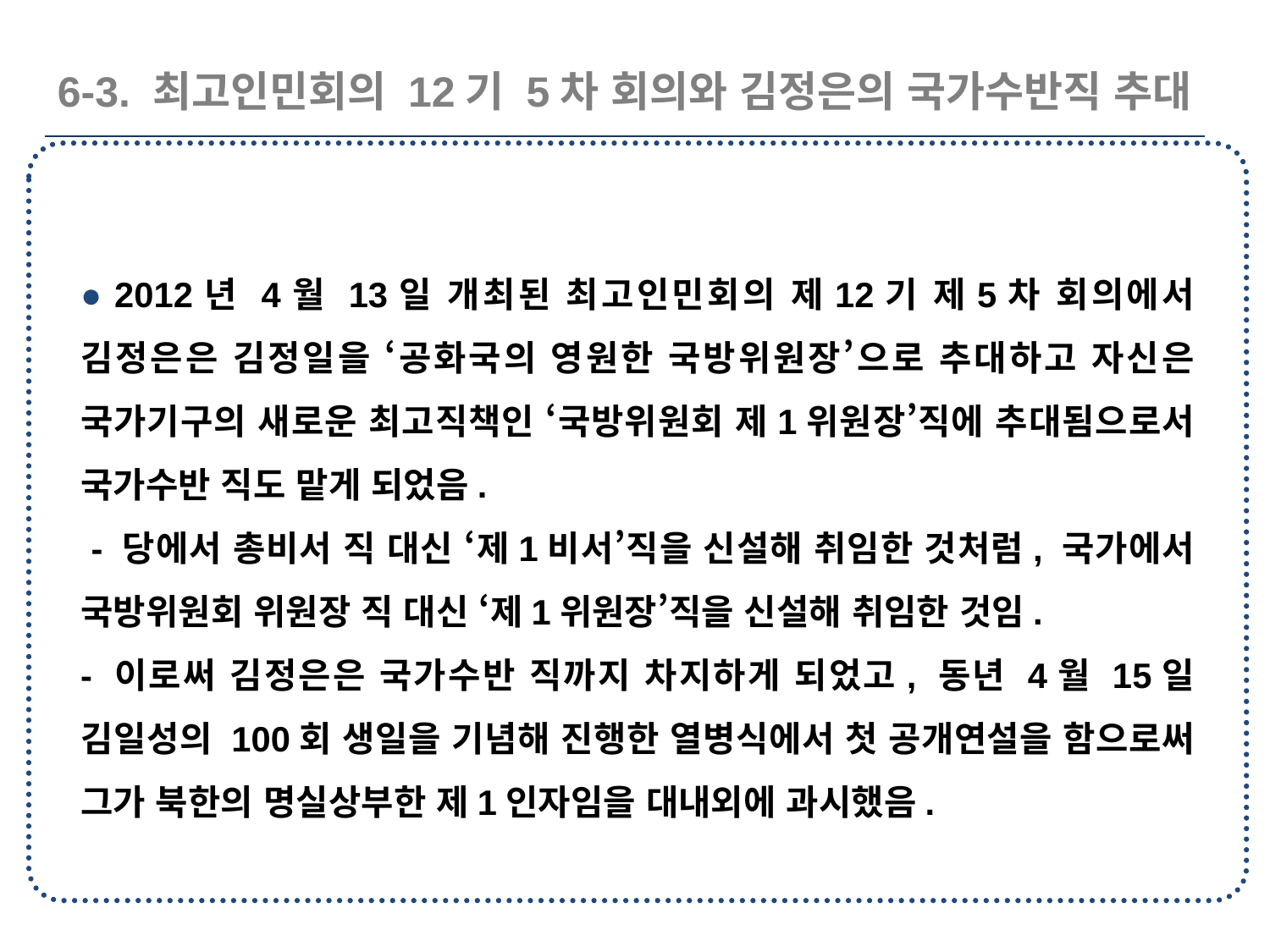

6-3. 최고인민회의 12기 5차 회의와 김정은의 국가수반직 추대

● 2012년 4월 13일 개최된 최고인민회의 제12기 제5차 회의에서 김정은은 김정일을 ‘공화국의 영원한 국방위원장’으로 추대하고 자신은 국가기구의 새로운 최고직책인 ‘국방위원회 제1위원장’직에 추대됨으로서 국가수반 직도 맡게 되었음.
 - 당에서 총비서 직 대신 ‘제1비서’직을 신설해 취임한 것처럼, 국가에서 국방위원회 위원장 직 대신 ‘제1위원장’직을 신설해 취임한 것임.
- 이로써 김정은은 국가수반 직까지 차지하게 되었고, 동년 4월 15일 김일성의 100회 생일을 기념해 진행한 열병식에서 첫 공개연설을 함으로써 그가 북한의 명실상부한 제1인자임을 대내외에 과시했음.